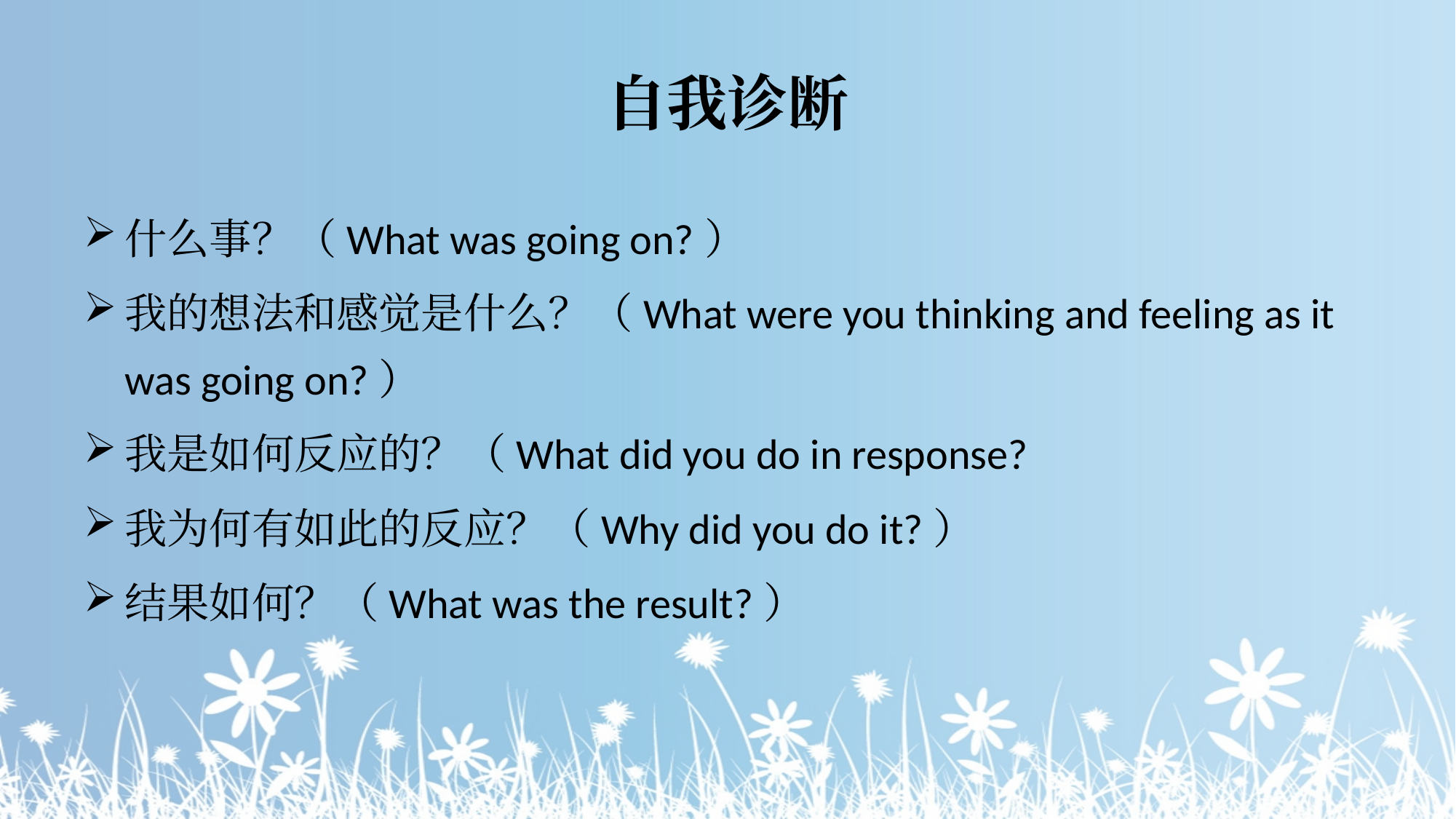

# 自我诊断
什么事？（What was going on?）
我的想法和感觉是什么？（What were you thinking and feeling as it was going on?）
我是如何反应的？（What did you do in response?
我为何有如此的反应？（Why did you do it?）
结果如何？（What was the result?）